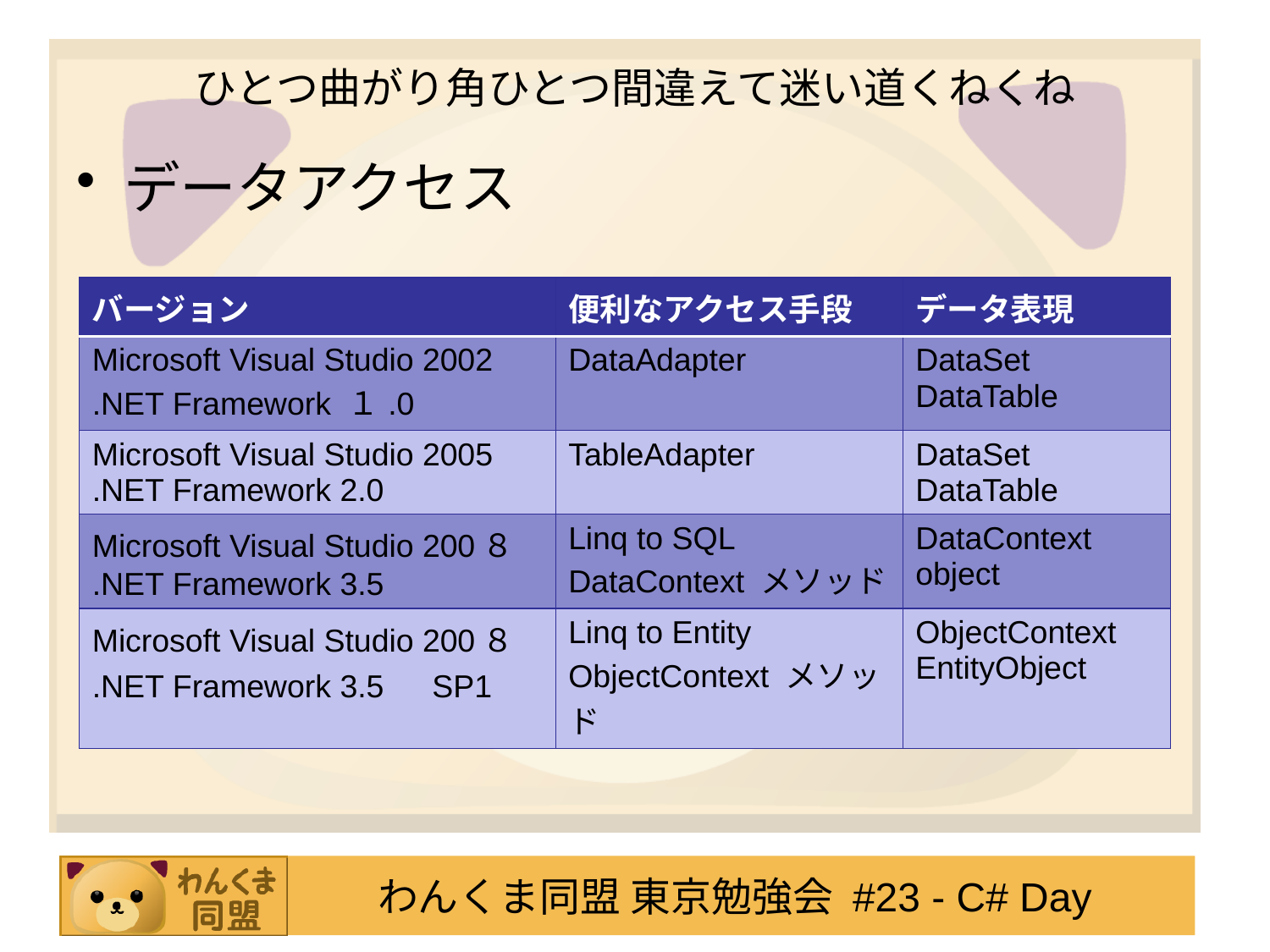

# ひとつ曲がり角ひとつ間違えて迷い道くねくね
データアクセス
| バージョン | 便利なアクセス手段 | データ表現 |
| --- | --- | --- |
| Microsoft Visual Studio 2002 .NET Framework １.0 | DataAdapter | DataSet DataTable |
| Microsoft Visual Studio 2005 .NET Framework 2.0 | TableAdapter | DataSet DataTable |
| Microsoft Visual Studio 200８ .NET Framework 3.5 | Linq to SQL DataContext メソッド | DataContext object |
| Microsoft Visual Studio 200８ .NET Framework 3.5　SP1 | Linq to Entity ObjectContext メソッド | ObjectContext EntityObject |